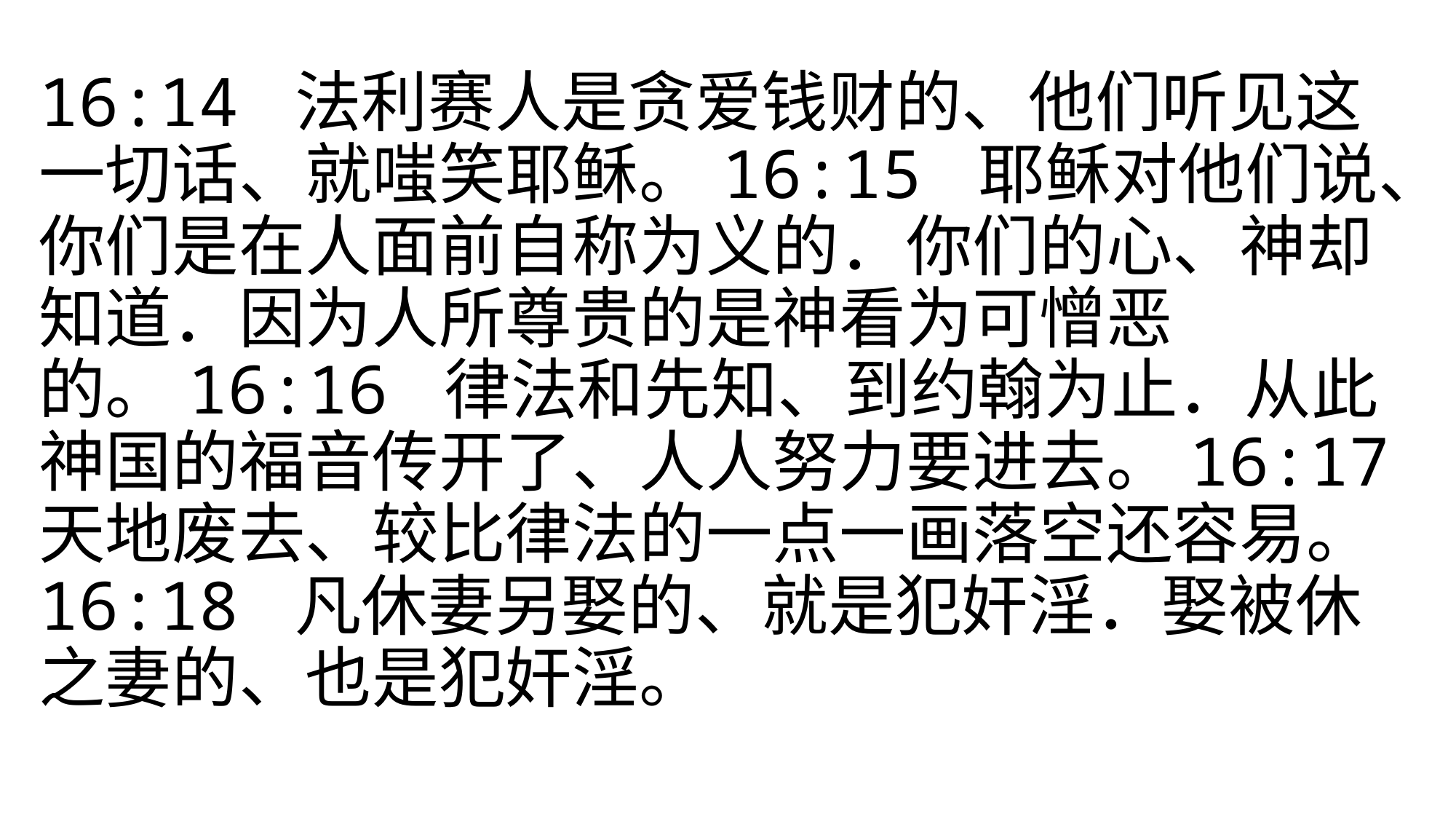

#
16:14 法利赛人是贪爱钱财的、他们听见这一切话、就嗤笑耶稣。16:15 耶稣对他们说、你们是在人面前自称为义的．你们的心、神却知道．因为人所尊贵的是神看为可憎恶的。16:16 律法和先知、到约翰为止．从此神国的福音传开了、人人努力要进去。16:17 天地废去、较比律法的一点一画落空还容易。16:18 凡休妻另娶的、就是犯奸淫．娶被休之妻的、也是犯奸淫。